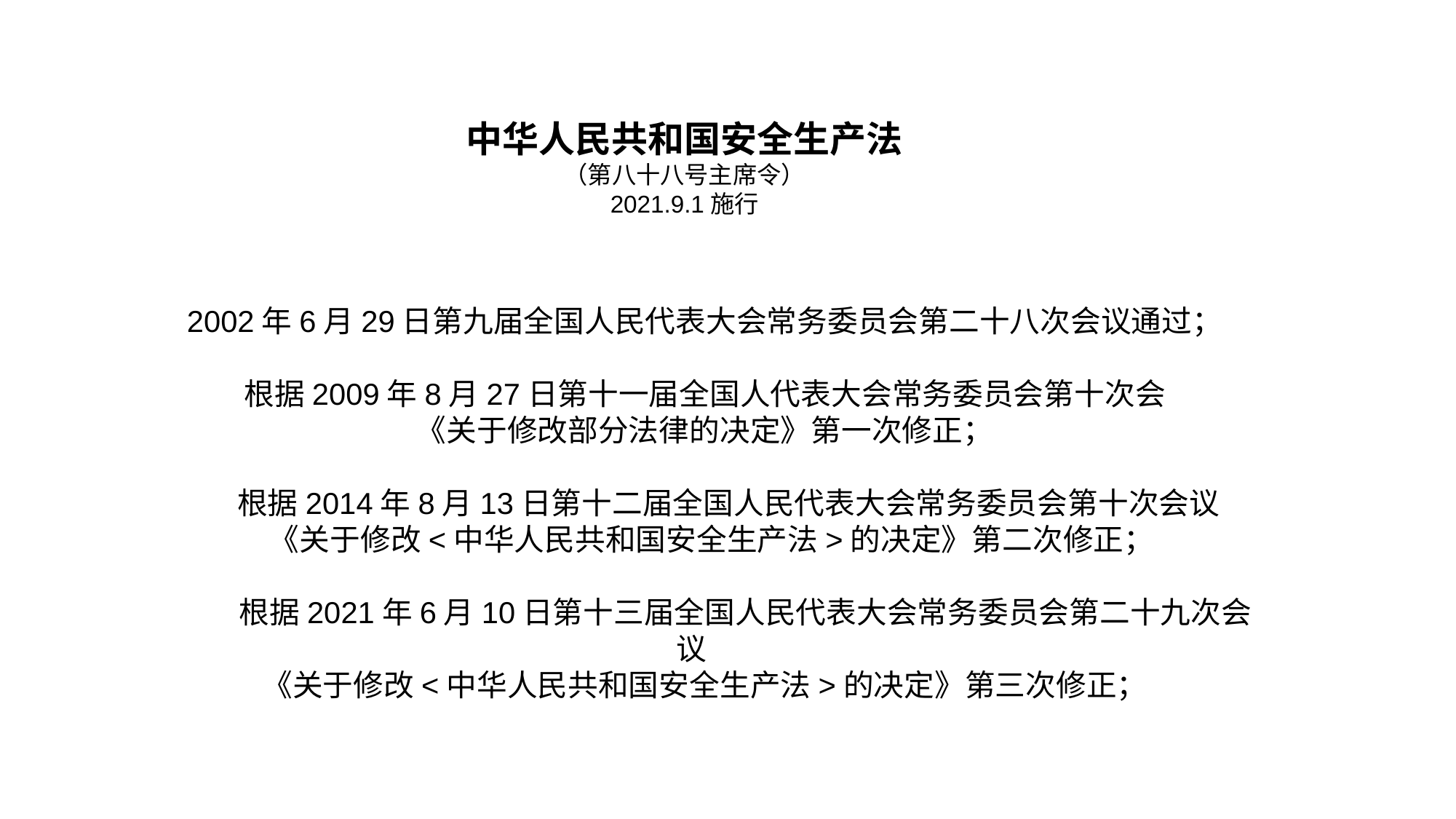

#
中华人民共和国安全生产法
（第八十八号主席令）
2021.9.1施行

2002年6月29日第九届全国人民代表大会常务委员会第二十八次会议通过；

根据2009年8月27日第十一届全国人代表大会常务委员会第十次会
《关于修改部分法律的决定》第一次修正；

      根据2014年8月13日第十二届全国人民代表大会常务委员会第十次会议
 《关于修改<中华人民共和国安全生产法>的决定》第二次修正；

           根据2021年6月10日第十三届全国人民代表大会常务委员会第二十九次会议
《关于修改<中华人民共和国安全生产法>的决定》第三次修正；